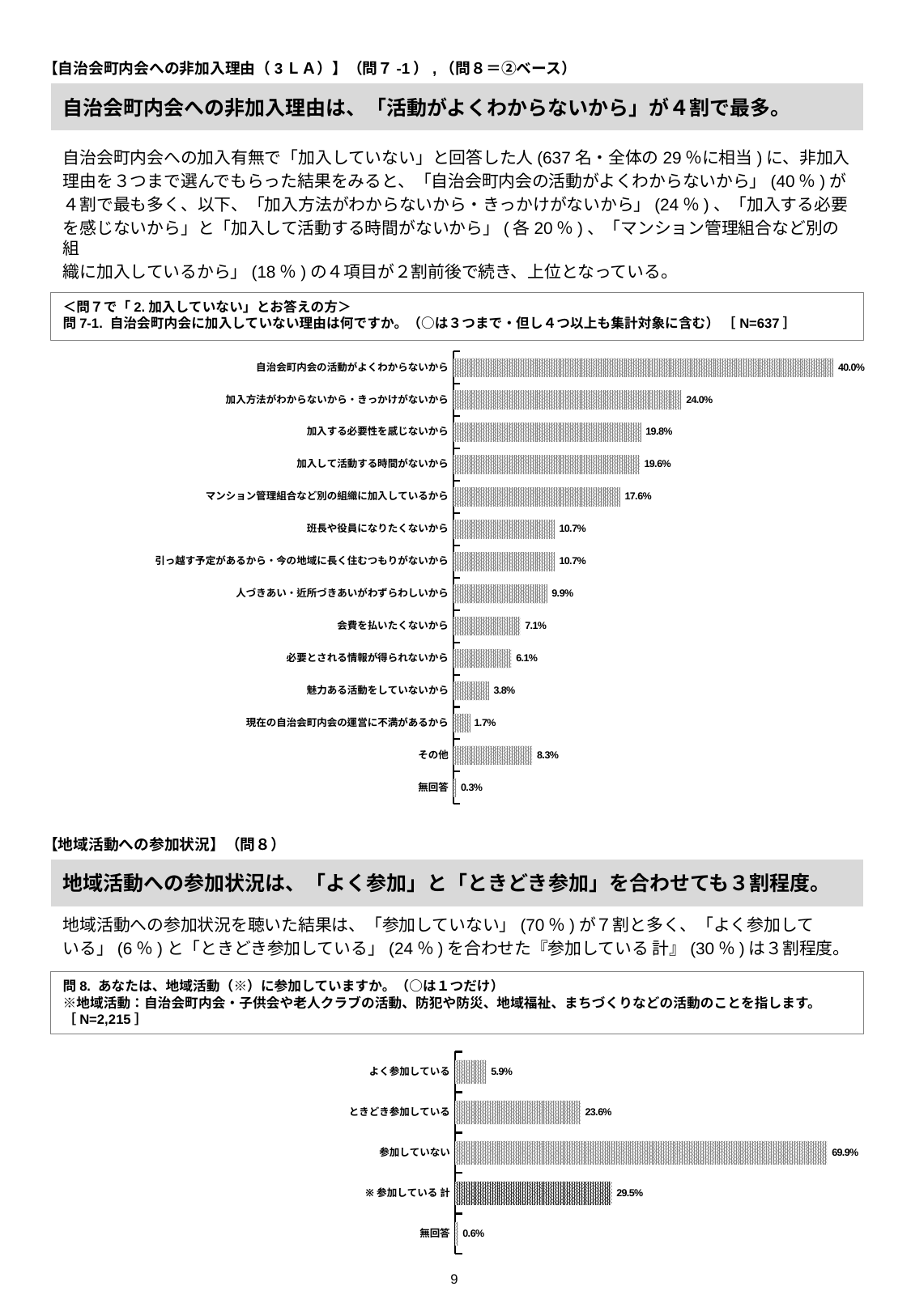

【自治会町内会への非加入理由（3ＬＡ）】（問７-1）,（問８＝②ベース）
# 自治会町内会への非加入理由は、「活動がよくわからないから」が４割で最多。
自治会町内会への加入有無で「加入していない」と回答した人(637名・全体の29％に相当)に、非加入
理由を３つまで選んでもらった結果をみると、「自治会町内会の活動がよくわからないから」(40％)が
４割で最も多く、以下、「加入方法がわからないから・きっかけがないから」(24％)、「加入する必要
を感じないから」と「加入して活動する時間がないから」(各20％)、「マンション管理組合など別の組
織に加入しているから」(18％)の４項目が２割前後で続き、上位となっている。
＜問７で「2.加入していない」とお答えの方＞
問7-1. 自治会町内会に加入していない理由は何ですか。（○は３つまで・但し４つ以上も集計対象に含む） ［N=637］

### Chart

| Category |  |
|---|---|
| 自治会町内会の活動がよくわからないから | 0.400313971742544 |
| 加入方法がわからないから・きっかけがないから | 0.240188383045526 |
| 加入する必要性を感じないから | 0.197802197802198 |
| 加入して活動する時間がないから | 0.196232339089482 |
| マンション管理組合など別の組織に加入しているから | 0.175824175824176 |
| 班長や役員になりたくないから | 0.106750392464678 |
| 引っ越す予定があるから・今の地域に長く住むつもりがないから | 0.106750392464678 |
| 人づきあい・近所づきあいがわずらわしいから | 0.0989010989010992 |
| 会費を払いたくないから | 0.0706436420722135 |
| 必要とされる情報が得られないから | 0.0612244897959184 |
| 魅力ある活動をしていないから | 0.0376766091051805 |
| 現在の自治会町内会の運営に不満があるから | 0.0172684458398744 |
| その他 | 0.0832025117739403 |
| 無回答 | 0.00313971742543171 |
【地域活動への参加状況】（問８）
地域活動への参加状況は、「よく参加」と「ときどき参加」を合わせても３割程度。
地域活動への参加状況を聴いた結果は、「参加していない」(70％)が７割と多く、「よく参加して
いる」(6％)と「ときどき参加している」(24％)を合わせた『参加している 計』(30％)は３割程度。
問8. あなたは、地域活動（※）に参加していますか。（○は１つだけ）
※地域活動：自治会町内会・子供会や老人クラブの活動、防犯や防災、地域福祉、まちづくりなどの活動のことを指します。 ［N=2,215］

### Chart

| Category |  |
|---|---|
| よく参加している | 0.0586907449209933 |
| ときどき参加している | 0.236117381489842 |
| 参加していない | 0.699322799097063 |
| ※参加している 計 | 0.294808126410835 |
| 無回答 | 0.00586907449209933 |
9